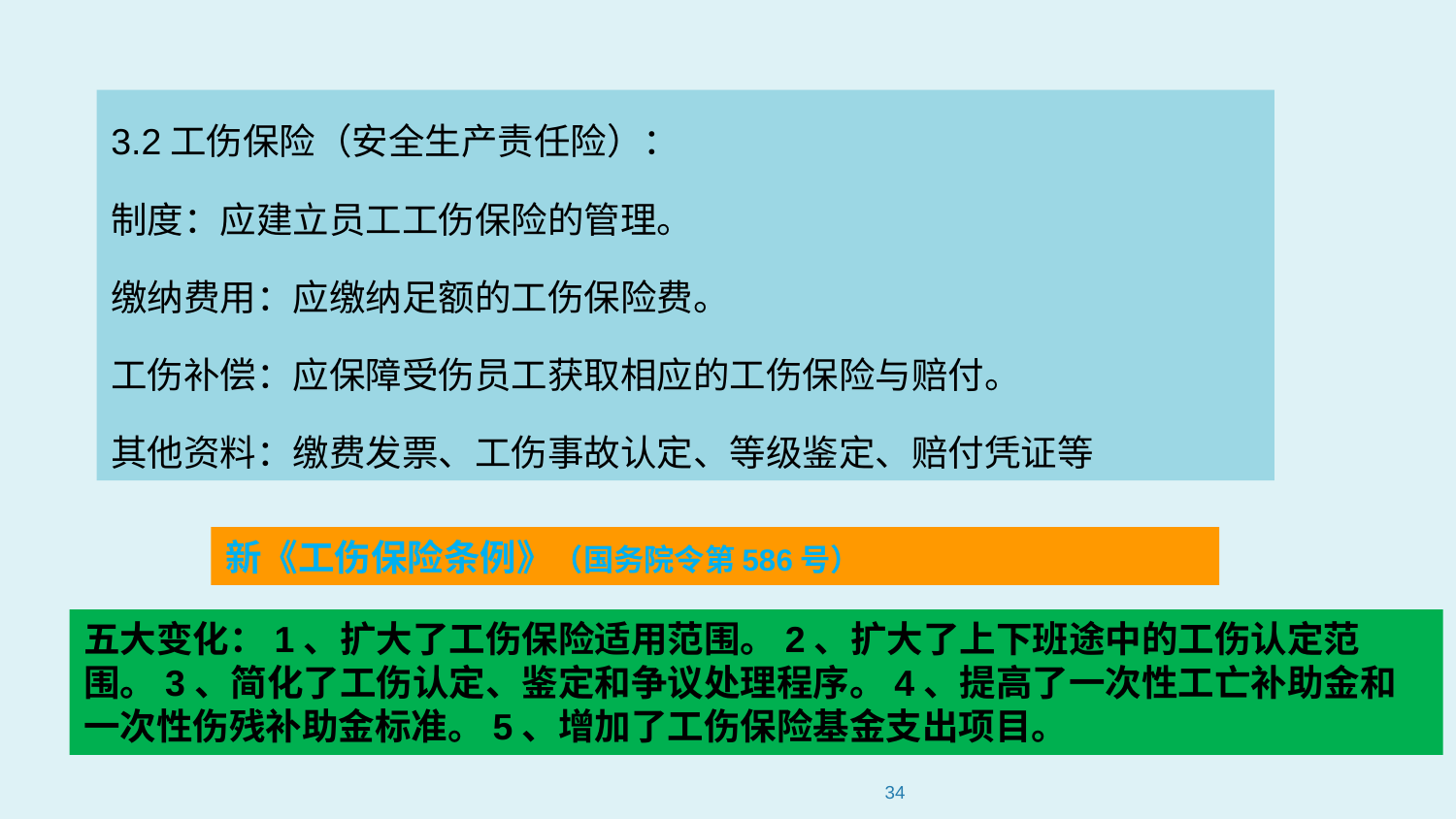

3.2工伤保险（安全生产责任险）：
制度：应建立员工工伤保险的管理。
缴纳费用：应缴纳足额的工伤保险费。
工伤补偿：应保障受伤员工获取相应的工伤保险与赔付。
其他资料：缴费发票、工伤事故认定、等级鉴定、赔付凭证等
新《工伤保险条例》（国务院令第586号）
五大变化：1、扩大了工伤保险适用范围。2、扩大了上下班途中的工伤认定范围。3、简化了工伤认定、鉴定和争议处理程序。4、提高了一次性工亡补助金和一次性伤残补助金标准。5、增加了工伤保险基金支出项目。
                                     34